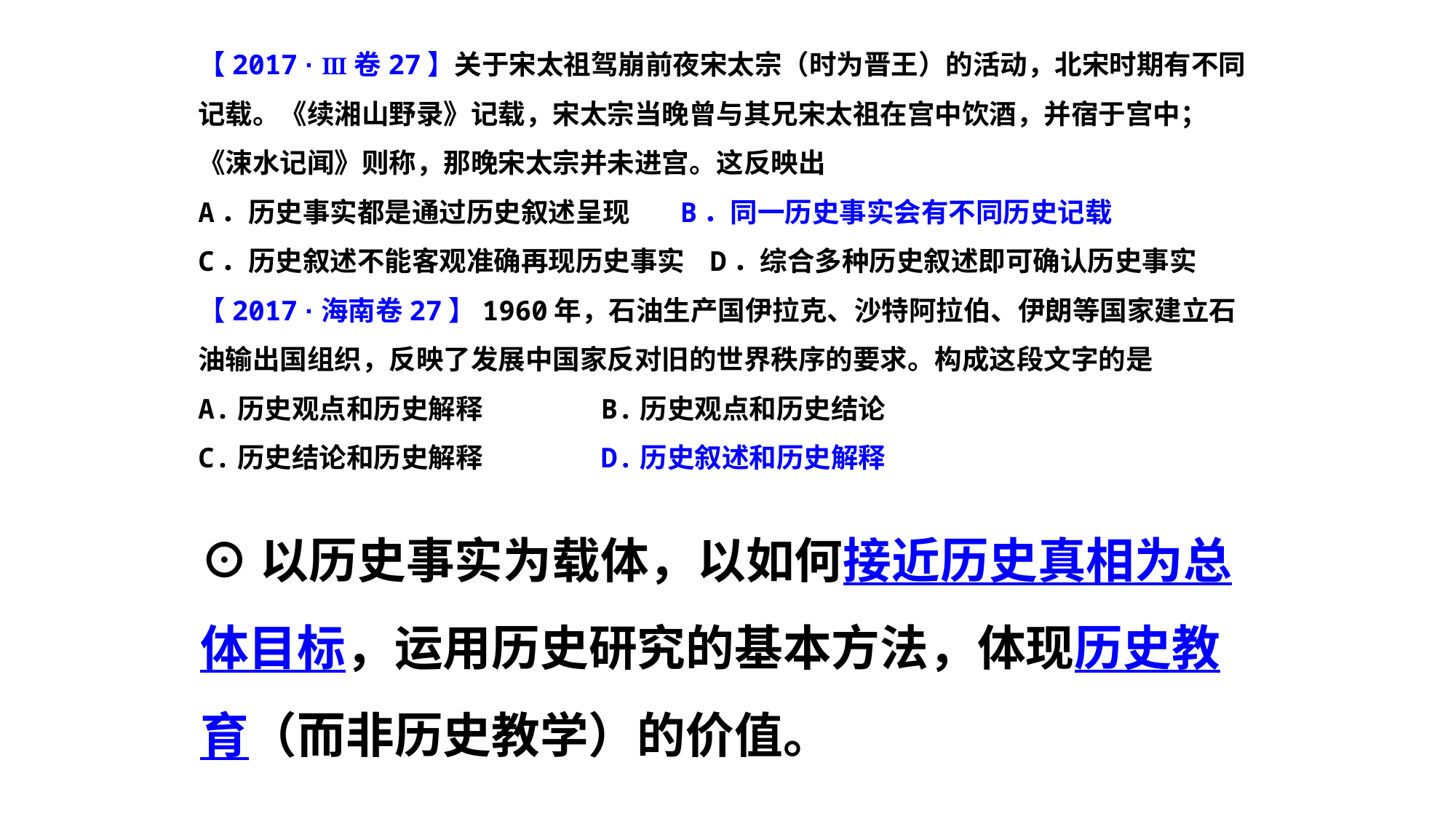

【2017 · Ⅲ卷27】关于宋太祖驾崩前夜宋太宗（时为晋王）的活动，北宋时期有不同记载。《续湘山野录》记载，宋太宗当晚曾与其兄宋太祖在宫中饮酒，并宿于宫中；《涑水记闻》则称，那晚宋太宗并未进宫。这反映出
A．历史事实都是通过历史叙述呈现       B．同一历史事实会有不同历史记载
C．历史叙述不能客观准确再现历史事实   D．综合多种历史叙述即可确认历史事实
【2017 ·海南卷27】1960年，石油生产国伊拉克、沙特阿拉伯、伊朗等国家建立石油输出国组织，反映了发展中国家反对旧的世界秩序的要求。构成这段文字的是
A.历史观点和历史解释                  B.历史观点和历史结论
C.历史结论和历史解释                  D.历史叙述和历史解释

⊙以历史事实为载体，以如何接近历史真相为总体目标，运用历史研究的基本方法，体现历史教育（而非历史教学）的价值。